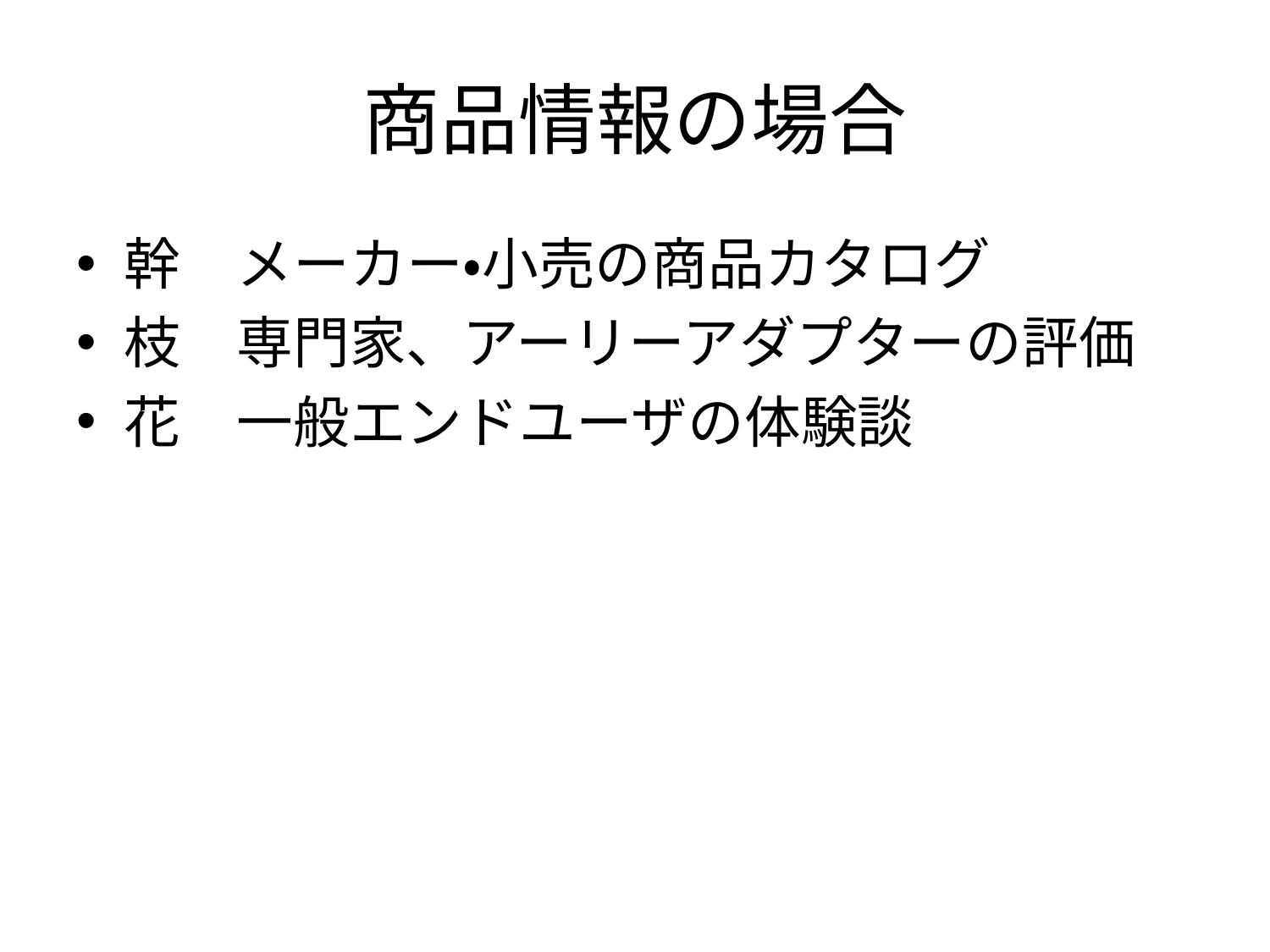

# 商品情報の場合
幹　メーカー・小売の商品カタログ
枝　専門家、アーリーアダプターの評価
花　一般エンドユーザの体験談